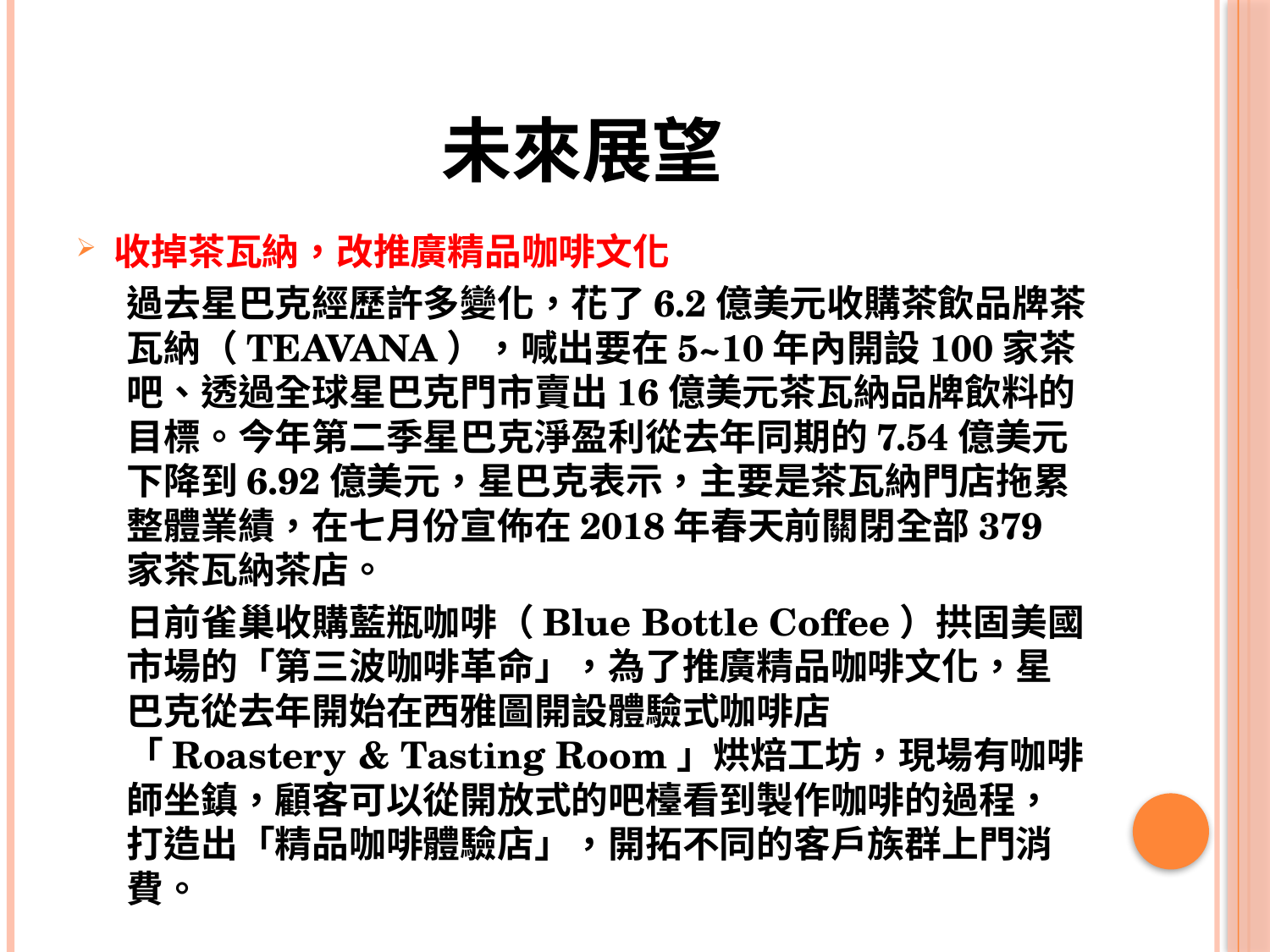

# 未來展望
收掉茶瓦納，改推廣精品咖啡文化
過去星巴克經歷許多變化，花了6.2億美元收購茶飲品牌茶瓦納（TEAVANA），喊出要在5~10年內開設100家茶吧、透過全球星巴克門市賣出16億美元茶瓦納品牌飲料的目標。今年第二季星巴克淨盈利從去年同期的7.54億美元下降到6.92億美元，星巴克表示，主要是茶瓦納門店拖累整體業績，在七月份宣佈在2018年春天前關閉全部379家茶瓦納茶店。
日前雀巢收購藍瓶咖啡（Blue Bottle Coffee）拱固美國市場的「第三波咖啡革命」，為了推廣精品咖啡文化，星巴克從去年開始在西雅圖開設體驗式咖啡店「Roastery & Tasting Room」烘焙工坊，現場有咖啡師坐鎮，顧客可以從開放式的吧檯看到製作咖啡的過程，打造出「精品咖啡體驗店」，開拓不同的客戶族群上門消費。